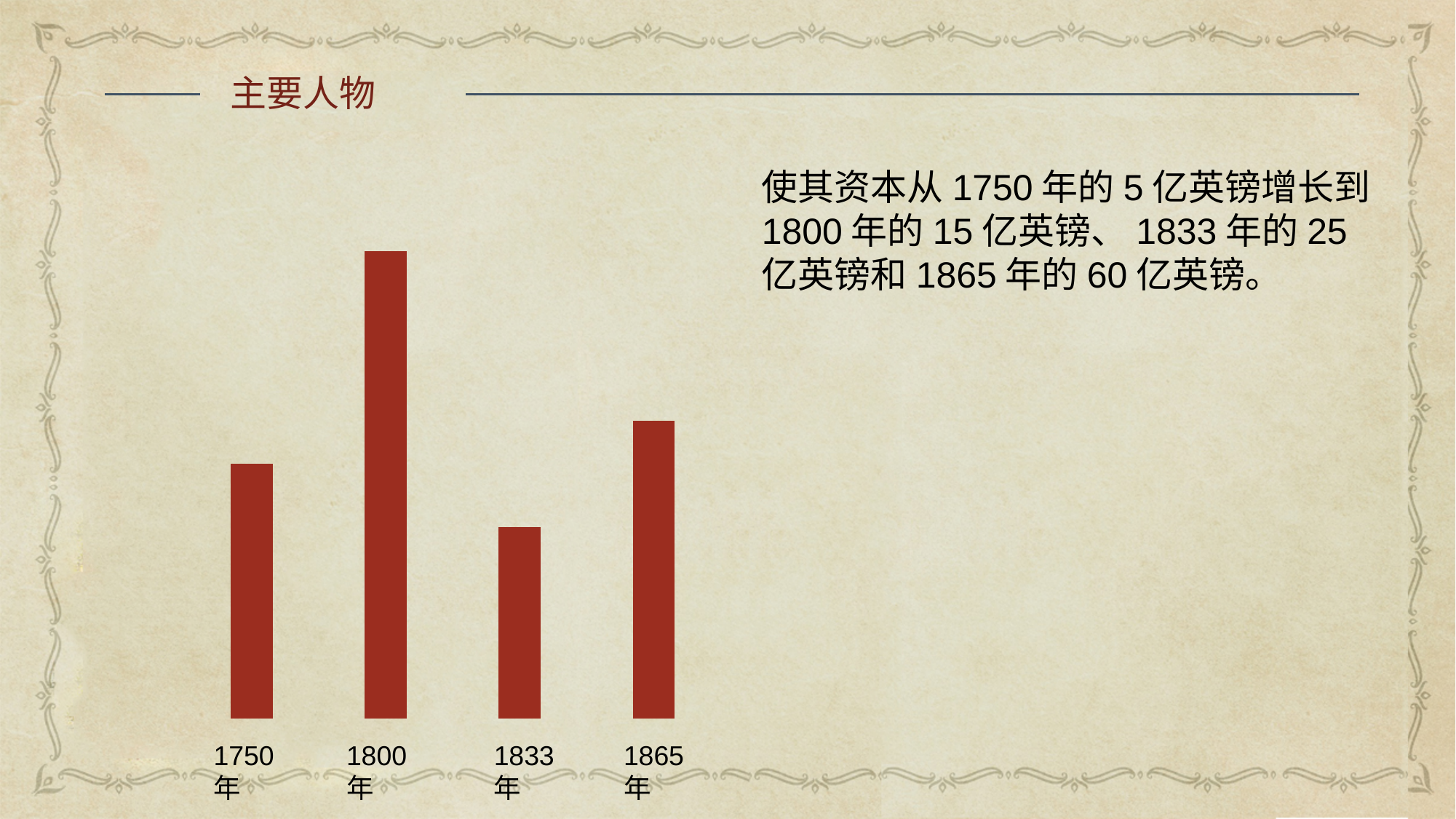

主要人物
使其资本从1750年的5亿英镑增长到1800年的15亿英镑、1833年的25亿英镑和1865年的60亿英镑。

### Chart

| Category | 系列 2 |
|---|---|
| 类别 1 | 2.4 |
| 类别 2 | 4.4 |
| 类别 3 | 1.8 |
| 类别 4 | 2.8 |
1750年
1800年
1833年
1865年